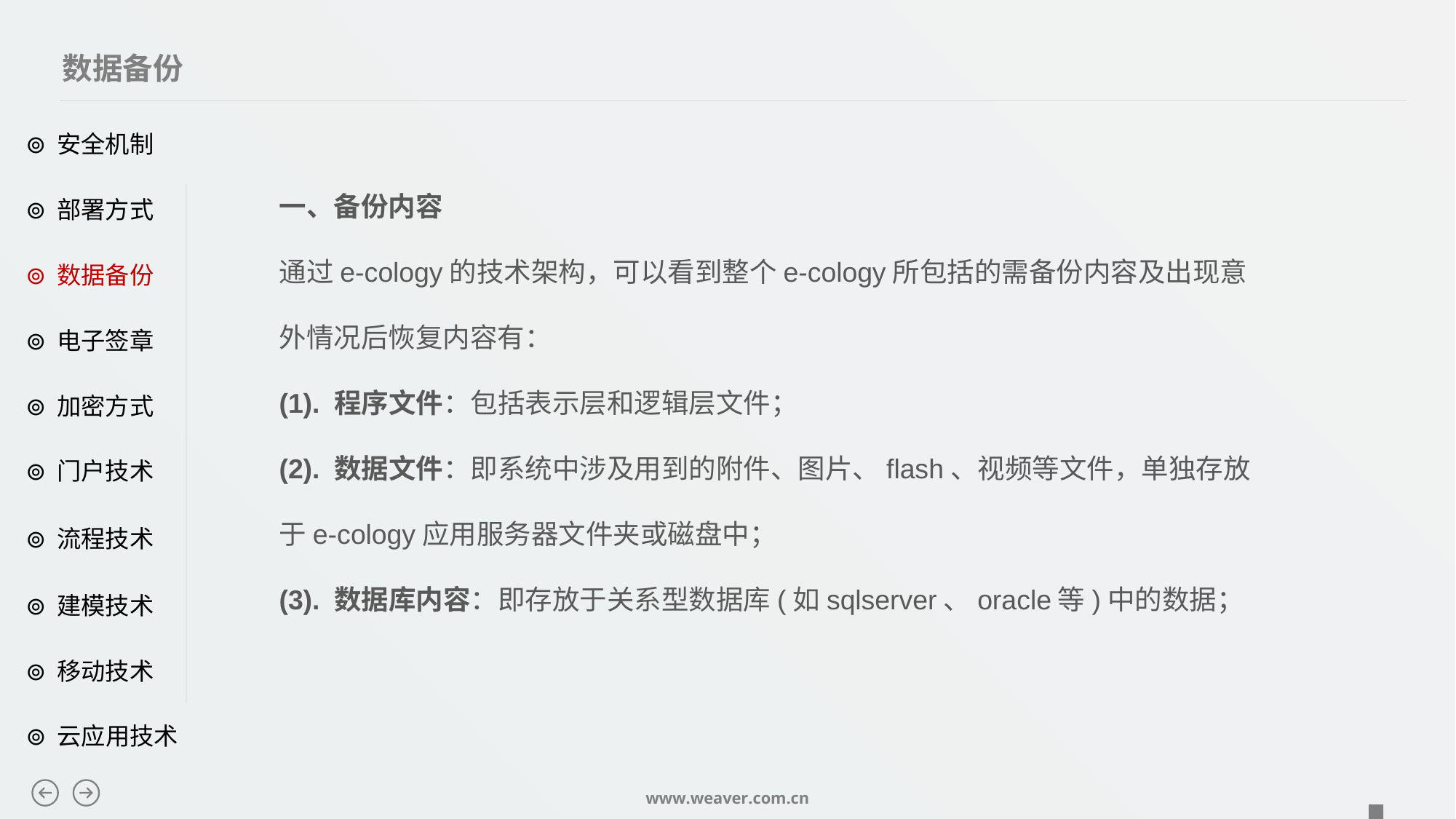

数据备份
⊚ 安全机制
一、备份内容
通过e-cology的技术架构，可以看到整个e-cology所包括的需备份内容及出现意外情况后恢复内容有：
(1). 程序文件：包括表示层和逻辑层文件；
(2). 数据文件：即系统中涉及用到的附件、图片、flash、视频等文件，单独存放于e-cology应用服务器文件夹或磁盘中；
(3). 数据库内容：即存放于关系型数据库(如sqlserver、oracle等)中的数据；

⊚ 部署方式
⊚ 数据备份
⊚ 电子签章
⊚ 加密方式
⊚ 门户技术
⊚ 流程技术
⊚ 建模技术
⊚ 移动技术
⊚ 云应用技术